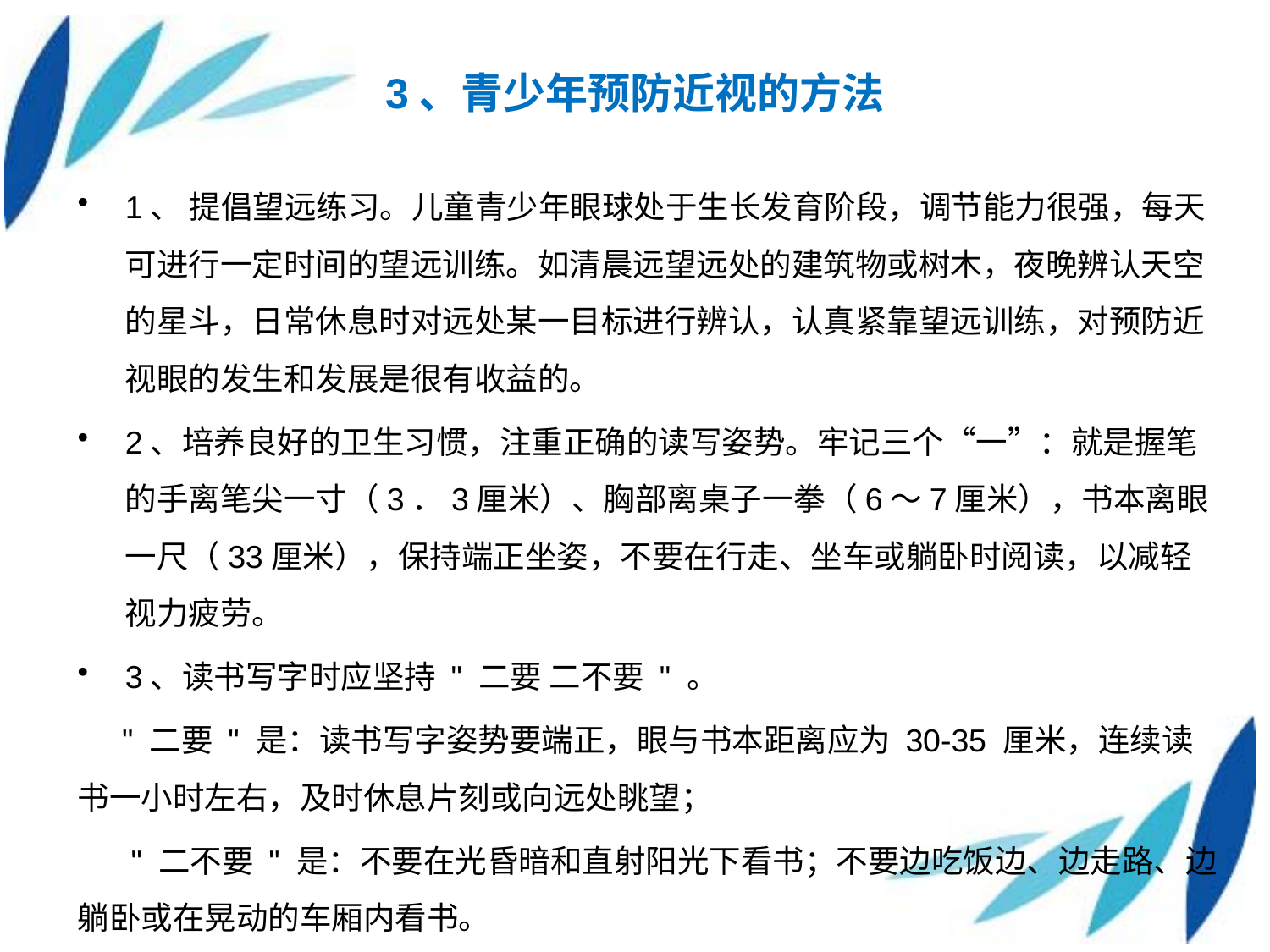

# 3、青少年预防近视的方法
1、 提倡望远练习。儿童青少年眼球处于生长发育阶段，调节能力很强，每天可进行一定时间的望远训练。如清晨远望远处的建筑物或树木，夜晚辨认天空的星斗，日常休息时对远处某一目标进行辨认，认真紧靠望远训练，对预防近视眼的发生和发展是很有收益的。
2、培养良好的卫生习惯，注重正确的读写姿势。牢记三个“一”：就是握笔的手离笔尖一寸（3．3厘米）、胸部离桌子一拳（6～7厘米），书本离眼一尺（33厘米），保持端正坐姿，不要在行走、坐车或躺卧时阅读，以减轻视力疲劳。
3、读书写字时应坚持 " 二要 二不要 " 。
     " 二要 " 是：读书写字姿势要端正，眼与书本距离应为 30-35 厘米，连续读书一小时左右，及时休息片刻或向远处眺望；
      " 二不要 " 是：不要在光昏暗和直射阳光下看书；不要边吃饭边、边走路、边躺卧或在晃动的车厢内看书。